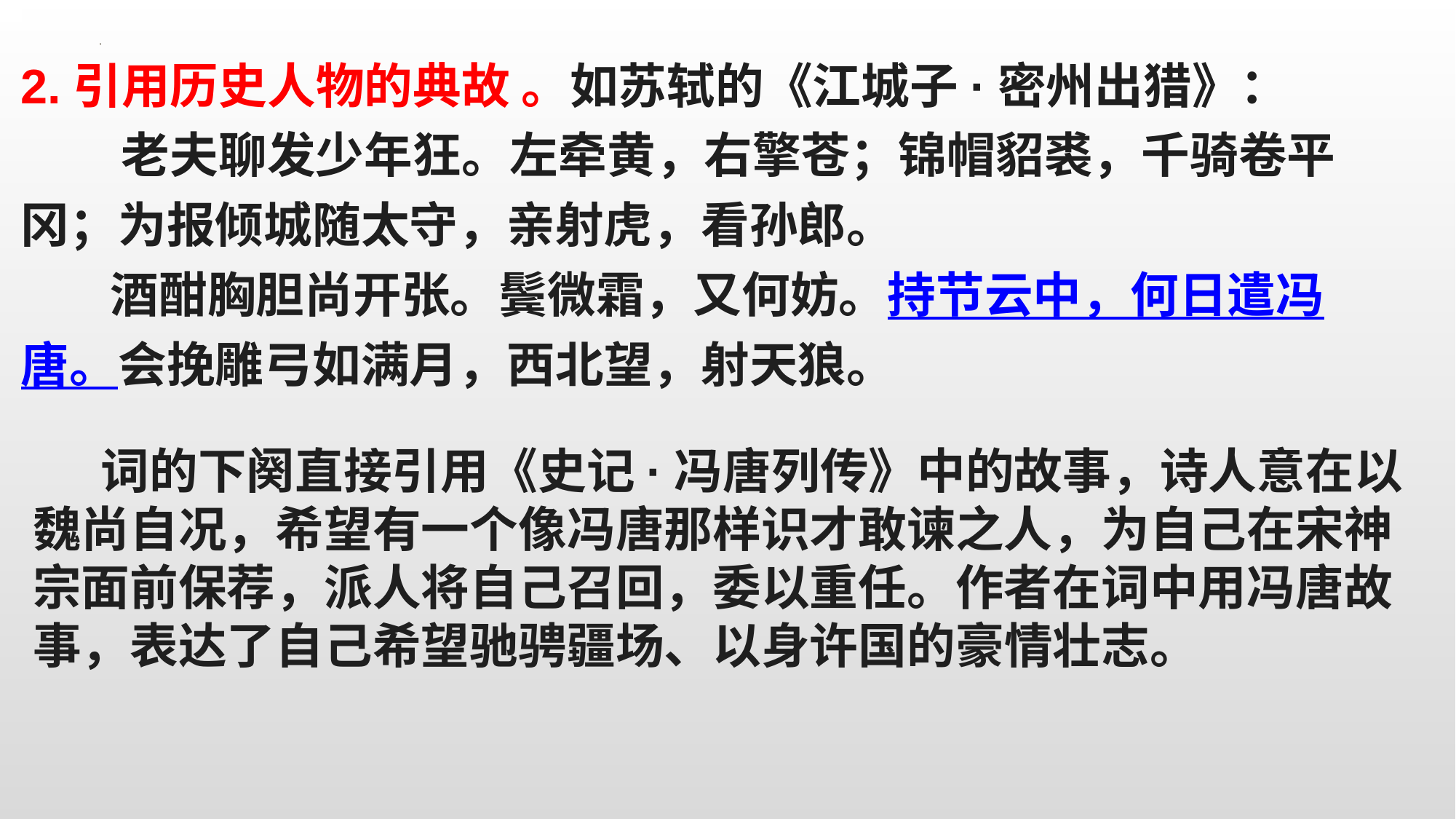

2.引用历史人物的典故 。如苏轼的《江城子·密州出猎》：
        老夫聊发少年狂。左牵黄，右擎苍；锦帽貂裘，千骑卷平冈；为报倾城随太守，亲射虎，看孙郎。
       酒酣胸胆尚开张。鬓微霜，又何妨。持节云中，何日遣冯唐。会挽雕弓如满月，西北望，射天狼。
      词的下阕直接引用《史记·冯唐列传》中的故事，诗人意在以魏尚自况，希望有一个像冯唐那样识才敢谏之人，为自己在宋神宗面前保荐，派人将自己召回，委以重任。作者在词中用冯唐故事，表达了自己希望驰骋疆场、以身许国的豪情壮志。